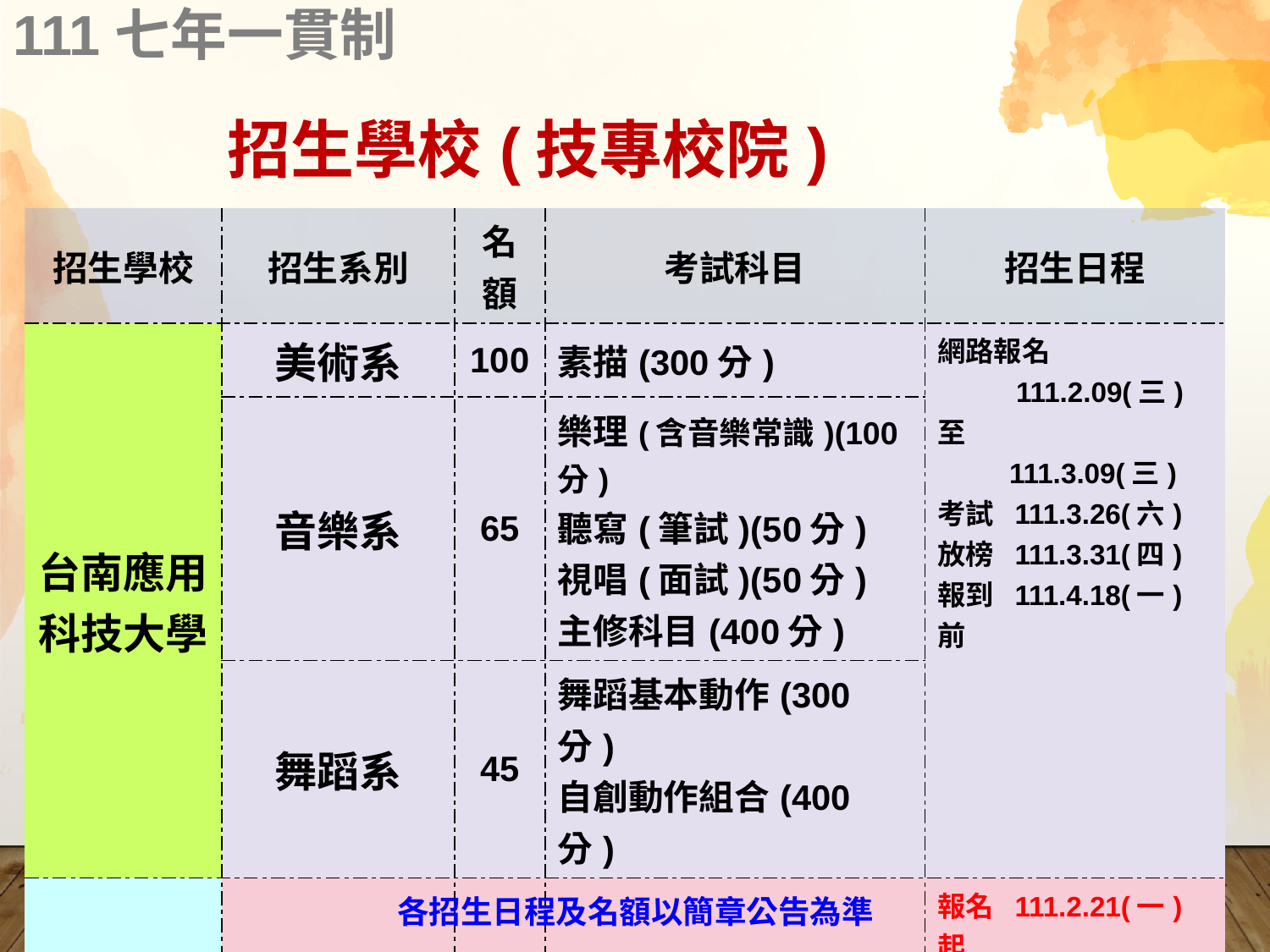

111七年一貫制
招生學校(技專校院)
| 招生學校 | 招生系別 | 名額 | 考試科目 | 招生日程 |
| --- | --- | --- | --- | --- |
| 台南應用科技大學 | 美術系 | 100 | 素描(300分) | 網路報名 111.2.09(三)至 111.3.09(三) 考試 111.3.26(六) 放榜 111.3.31(四) 報到 111.4.18(一)前 |
|  | 音樂系 | 65 | 樂理(含音樂常識)(100分) 聽寫(筆試)(50分) 視唱(面試)(50分) 主修科目(400分) |  |
|  | 舞蹈系 | 45 | 舞蹈基本動作(300分) 自創動作組合(400分) |  |
| 東方設計大學 | 美術工藝系 (美術專長) | 10 | 靜物素描(300分) 書面審查(100分) | 報名 111.2.21(一)起 書審資料繳交 111.4.08(五)前 放榜 111.4.20(三) 報到 111.6.15(三)前 |
各招生日程及名額以簡章公告為準